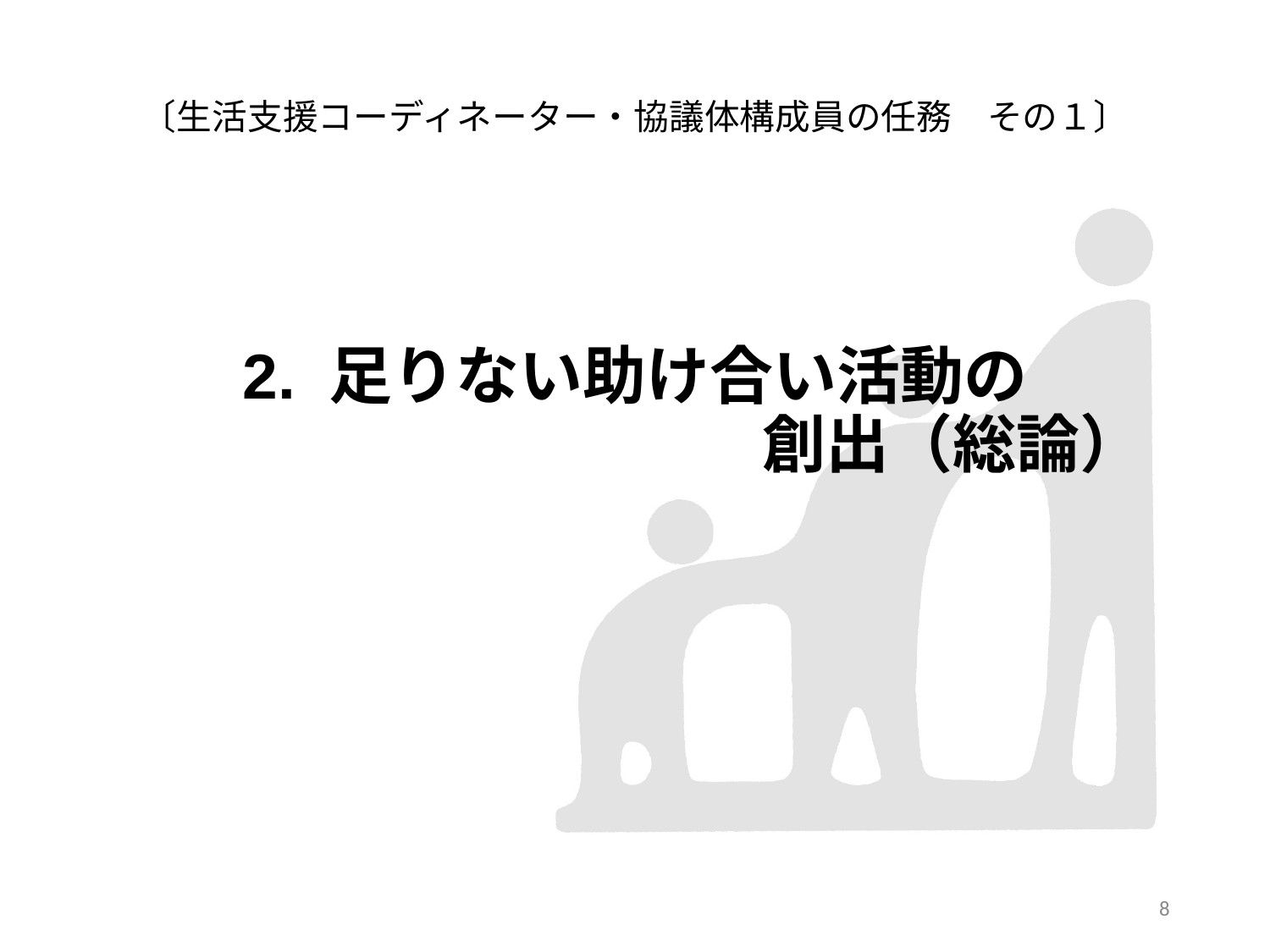

〔生活支援コーディネーター・協議体構成員の任務　その１〕
# 2. 足りない助け合い活動の 創出（総論）
8